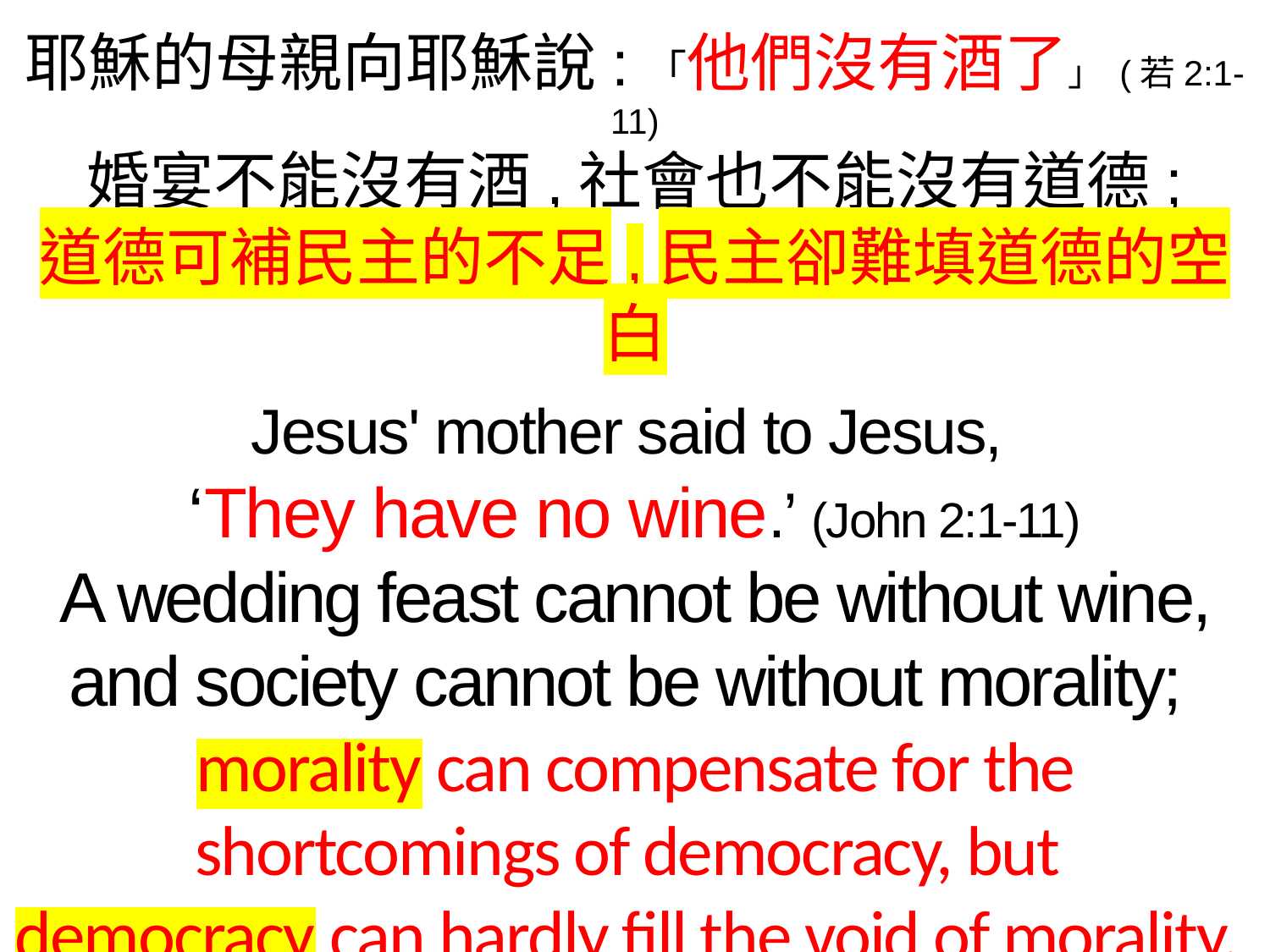

耶穌的母親向耶穌說:「他們沒有酒了」 (若2:1-11)
婚宴不能沒有酒,社會也不能沒有道德;
道德可補民主的不足,民主卻難填道德的空白
Jesus' mother said to Jesus,
‘They have no wine.’ (John 2:1-11)
A wedding feast cannot be without wine, and society cannot be without morality;
morality can compensate for the shortcomings of democracy, but
democracy can hardly fill the void of morality.